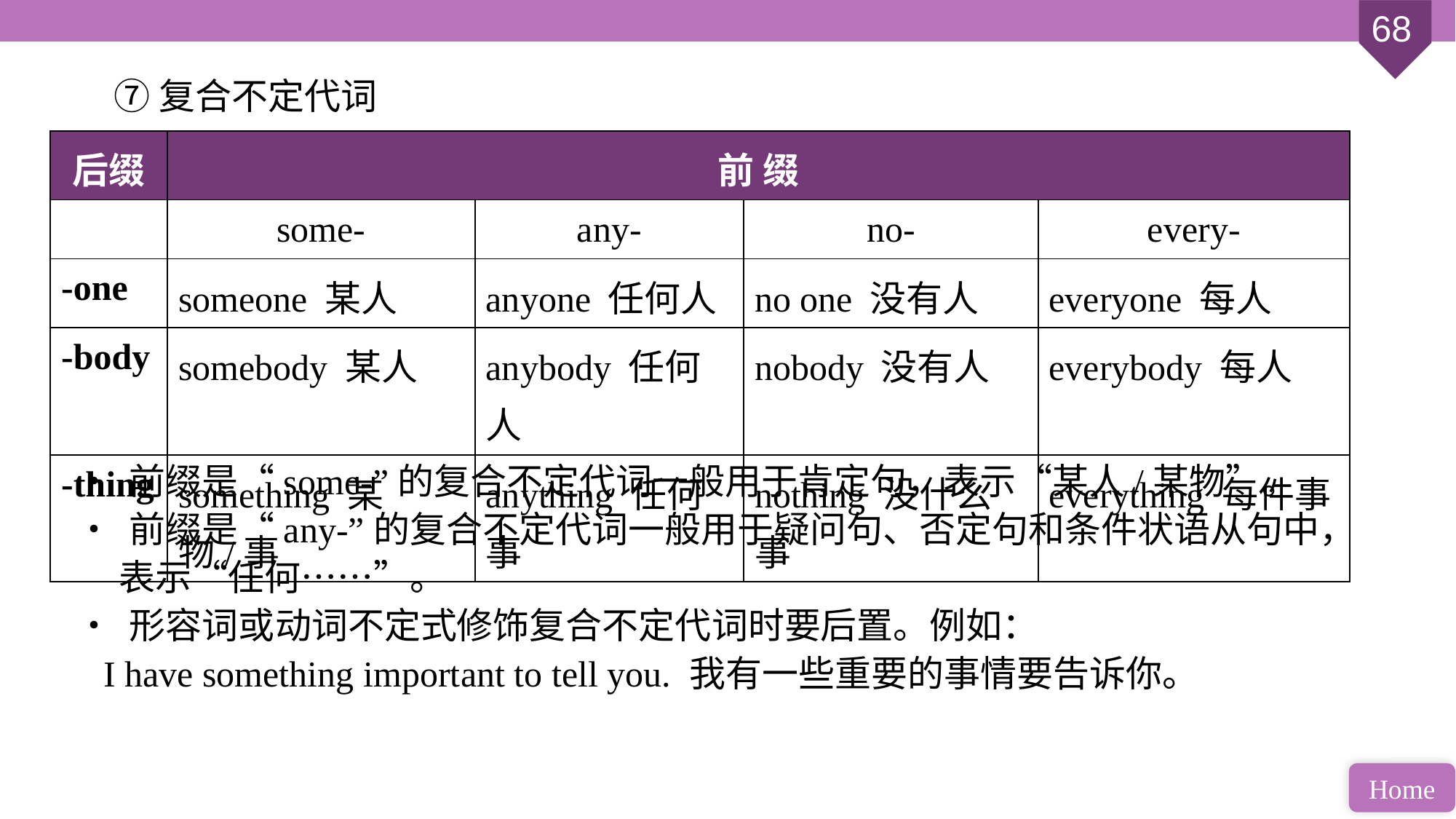

⑦复合不定代词
| 后缀 | 前 缀 |  |  |  |
| --- | --- | --- | --- | --- |
|  | some- | any- | no- | every- |
| -one | someone 某人 | anyone 任何人 | no one 没有人 | everyone 每人 |
| -body | somebody 某人 | anybody 任何人 | nobody 没有人 | everybody 每人 |
| -thing | something 某物/事 | anything 任何事 | nothing 没什么事 | everything 每件事 |
• 前缀是“some-”的复合不定代词一般用于肯定句，表示“某人/某物”。
• 前缀是“any-”的复合不定代词一般用于疑问句、否定句和条件状语从句中，表示“任何……”。
• 形容词或动词不定式修饰复合不定代词时要后置。例如：
   I have something important to tell you. 我有一些重要的事情要告诉你。